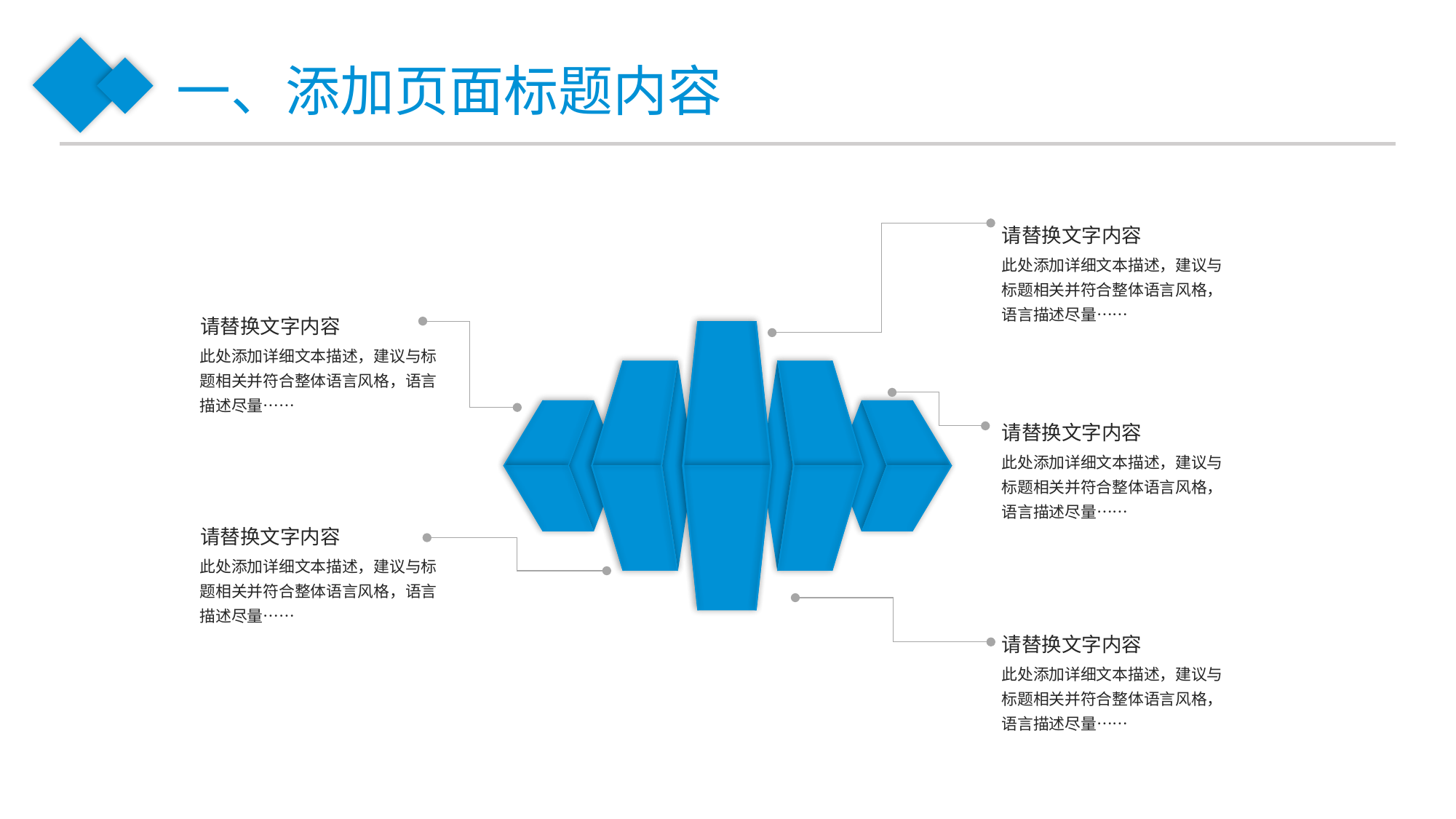

一、添加页面标题内容

请替换文字内容
此处添加详细文本描述，建议与标题相关并符合整体语言风格，语言描述尽量……
请替换文字内容
此处添加详细文本描述，建议与标题相关并符合整体语言风格，语言描述尽量……

请替换文字内容
此处添加详细文本描述，建议与标题相关并符合整体语言风格，语言描述尽量……
请替换文字内容
此处添加详细文本描述，建议与标题相关并符合整体语言风格，语言描述尽量……
请替换文字内容
此处添加详细文本描述，建议与标题相关并符合整体语言风格，语言描述尽量……